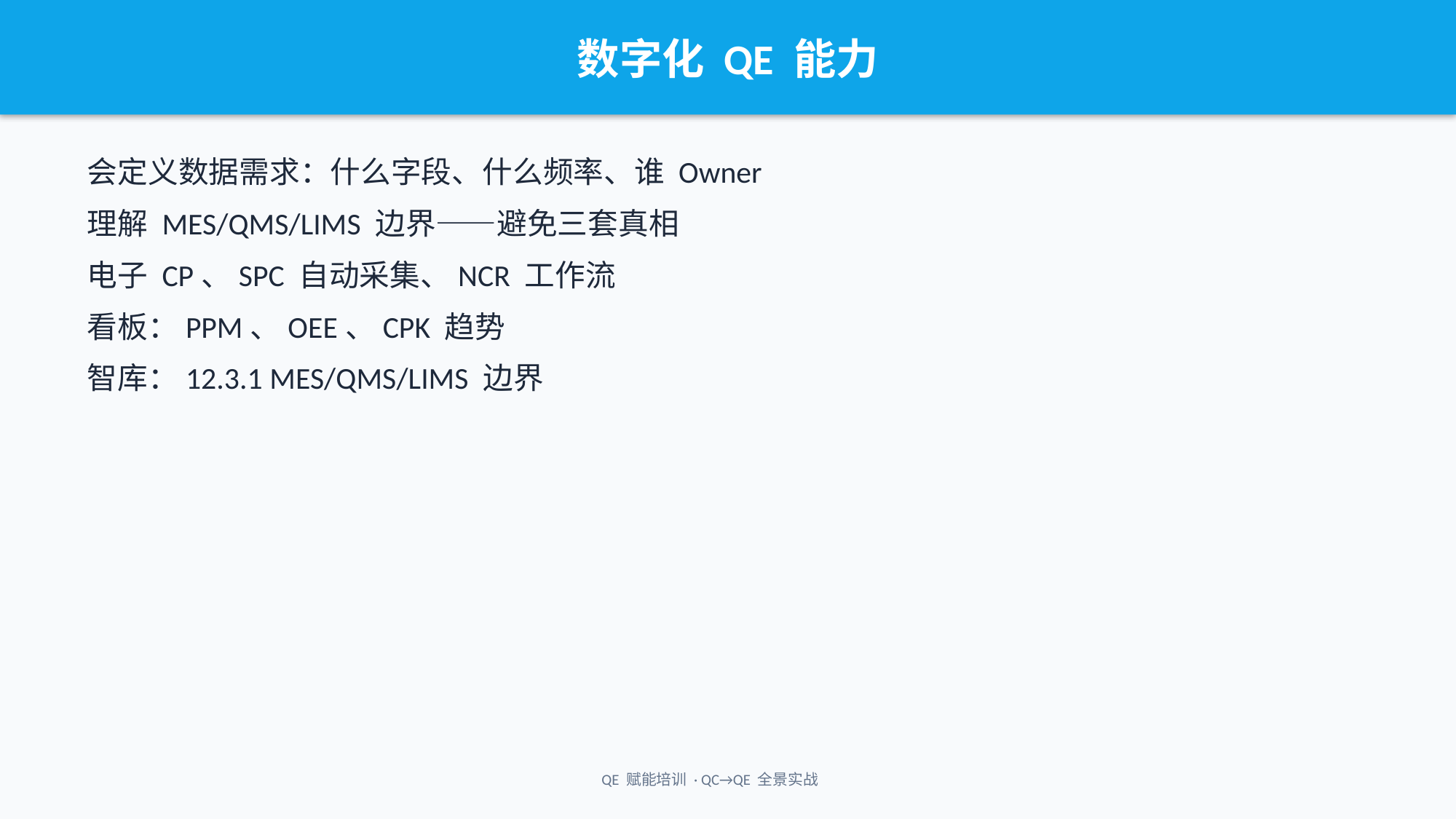

数字化 QE 能力
会定义数据需求：什么字段、什么频率、谁 Owner
理解 MES/QMS/LIMS 边界——避免三套真相
电子 CP、SPC 自动采集、NCR 工作流
看板：PPM、OEE、CPK 趋势
智库：12.3.1 MES/QMS/LIMS 边界
QE 赋能培训 · QC→QE 全景实战